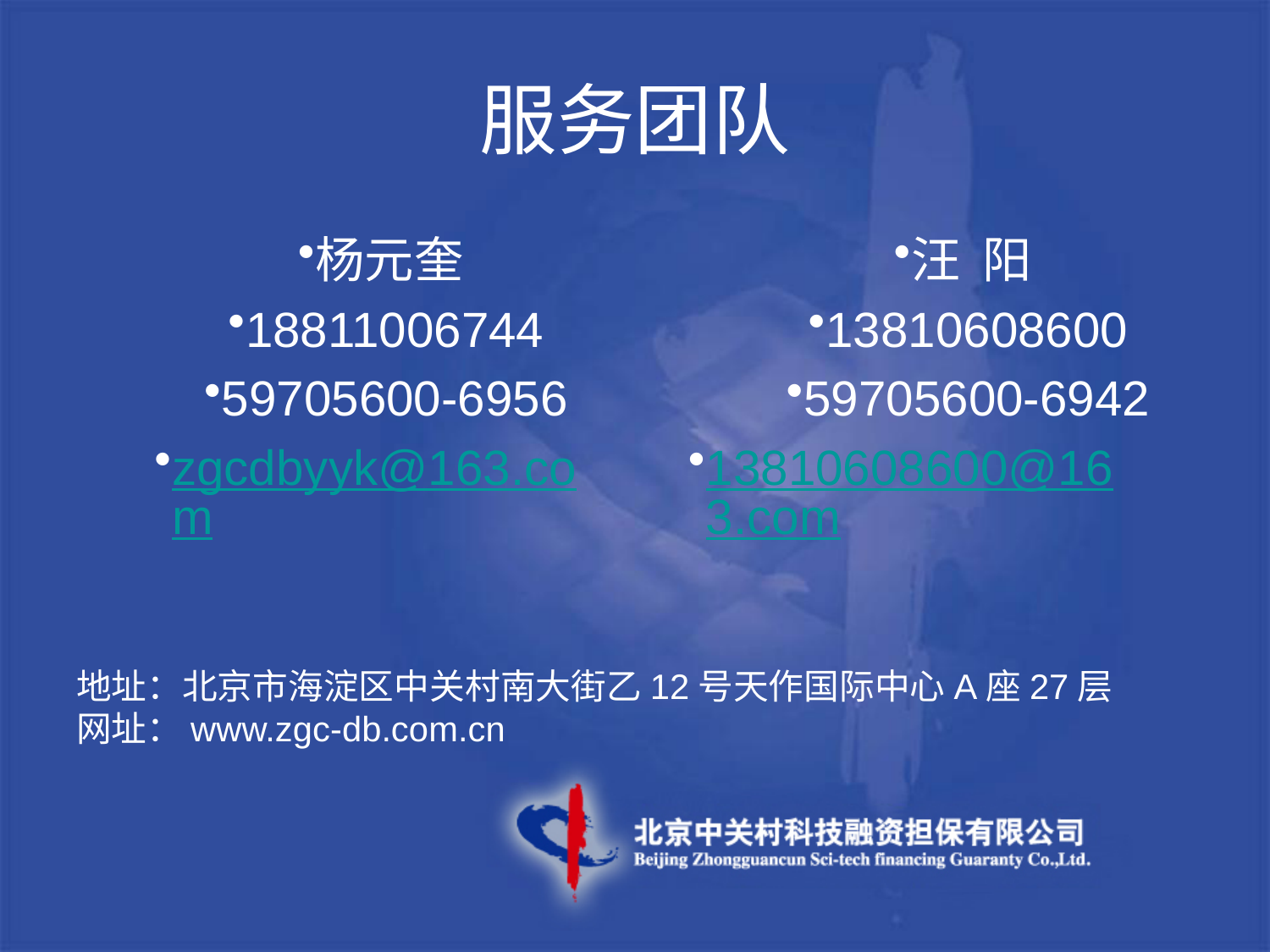

# 服务团队
杨元奎
18811006744
59705600-6956
zgcdbyyk@163.com

汪  阳
13810608600
59705600-6942
13810608600@163.com

地址：北京市海淀区中关村南大街乙12号天作国际中心A座27层
网址：www.zgc-db.com.cn